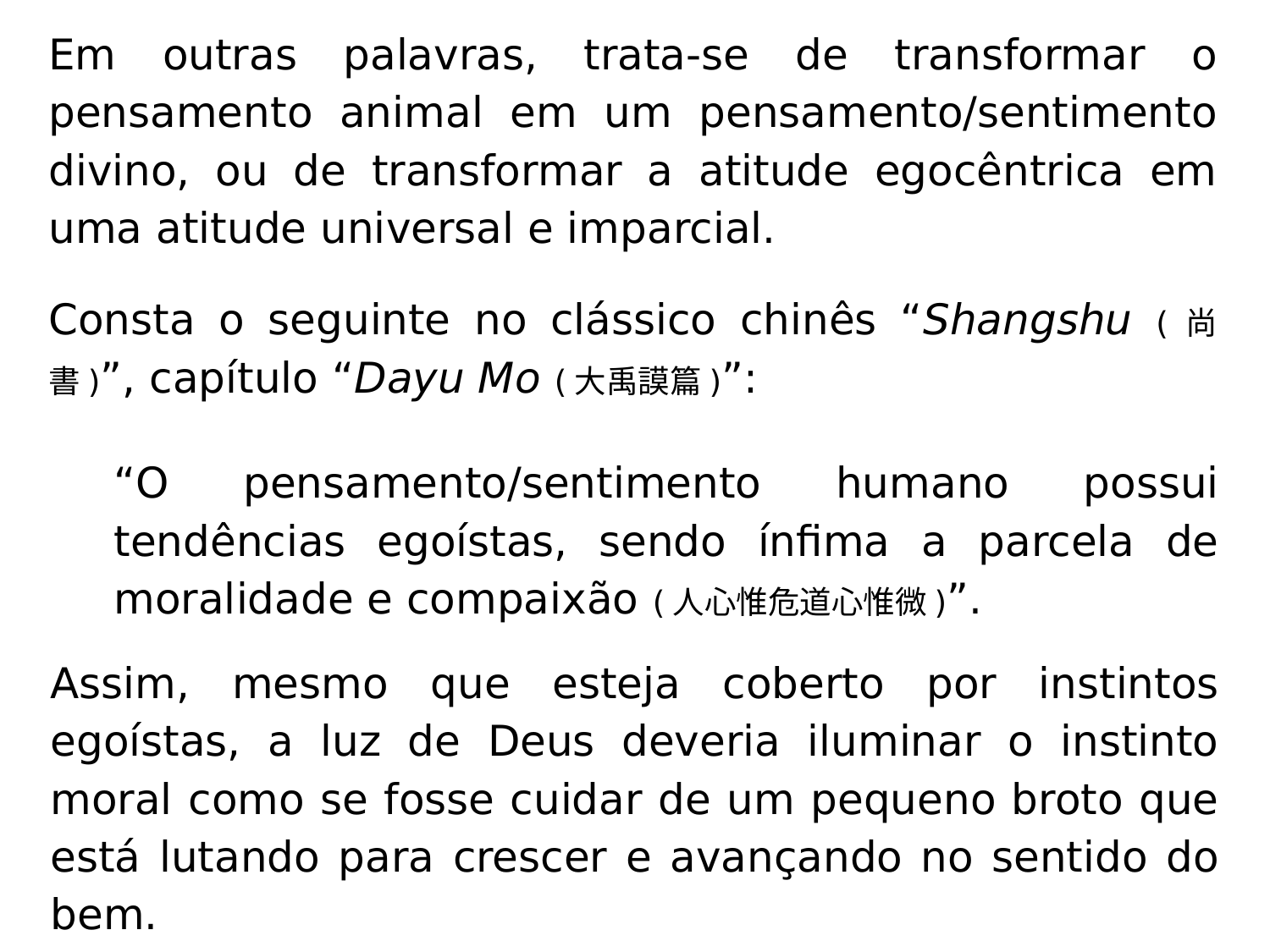

Em outras palavras, trata-se de transformar o pensamento animal em um pensamento/sentimento divino, ou de transformar a atitude egocêntrica em uma atitude universal e imparcial.

Consta o seguinte no clássico chinês “Shangshu (尚書)”, capítulo “Dayu Mo (大禹謨篇)”:
“O pensamento/sentimento humano possui tendências egoístas, sendo ínfima a parcela de moralidade e compaixão (人心惟危道心惟微)”.

Assim, mesmo que esteja coberto por instintos egoístas, a luz de Deus deveria iluminar o instinto moral como se fosse cuidar de um pequeno broto que está lutando para crescer e avançando no sentido do bem.